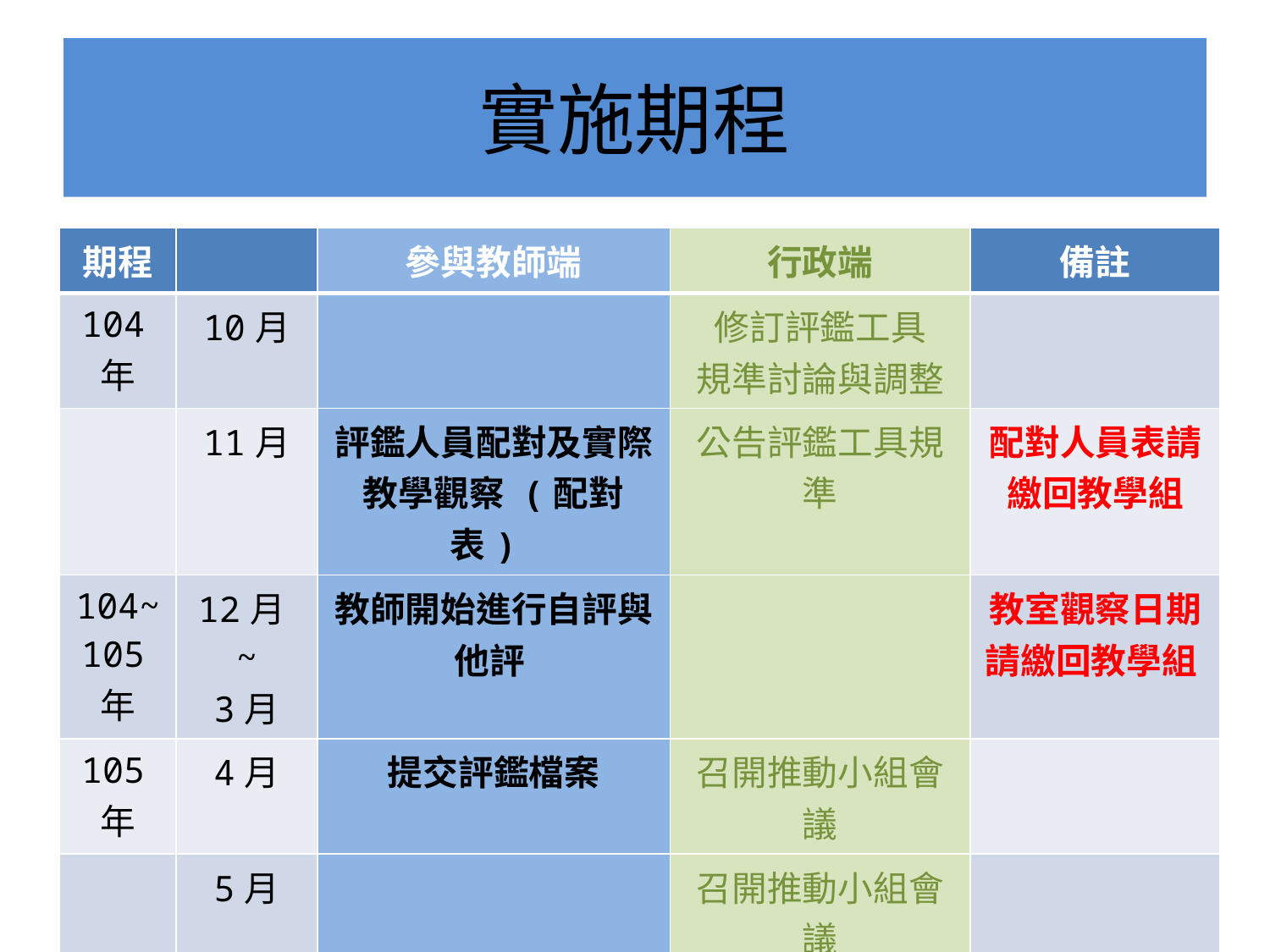

# 實施期程
| 期程 |  | 參與教師端 | 行政端 | 備註 |
| --- | --- | --- | --- | --- |
| 104年 | 10月 |  | 修訂評鑑工具 規準討論與調整 |  |
|  | 11月 | 評鑑人員配對及實際教學觀察 (配對表) | 公告評鑑工具規準 | 配對人員表請繳回教學組 |
| 104~ 105年 | 12月~ 3月 | 教師開始進行自評與他評 |  | 教室觀察日期請繳回教學組 |
| 105年 | 4月 | 提交評鑑檔案 | 召開推動小組會議 |  |
|  | 5月 |  | 召開推動小組會議 |  |
|  | 6月 |  | 完成成果報告 |  |